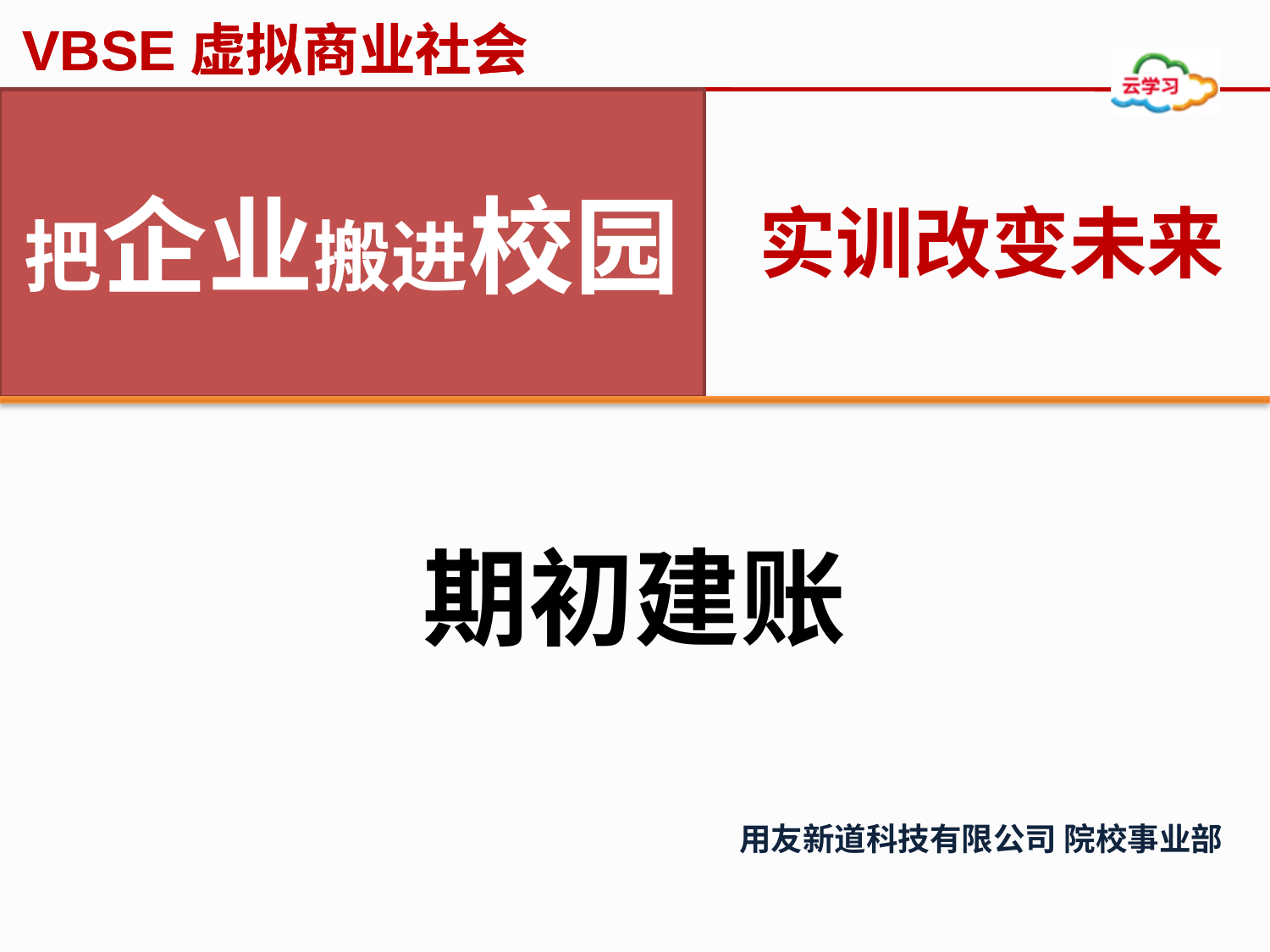

把企业搬进校园
实训改变未来

期初建账
用友新道科技有限公司 院校事业部